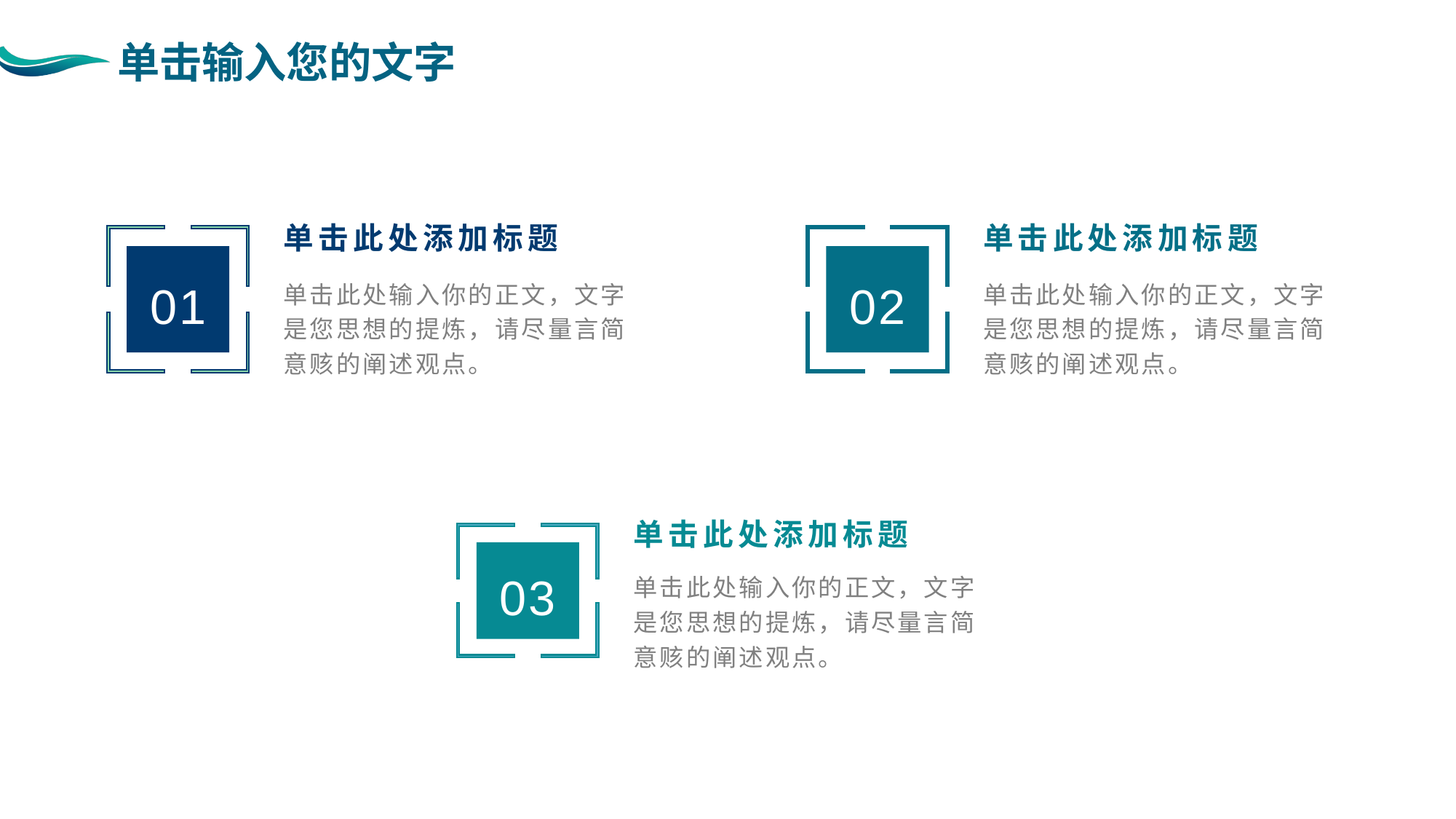

单击此处添加标题
单击此处添加标题

01
02
单击此处输入你的正文，文字是您思想的提炼，请尽量言简意赅的阐述观点。
单击此处输入你的正文，文字是您思想的提炼，请尽量言简意赅的阐述观点。
单击此处添加标题

03
单击此处输入你的正文，文字是您思想的提炼，请尽量言简意赅的阐述观点。